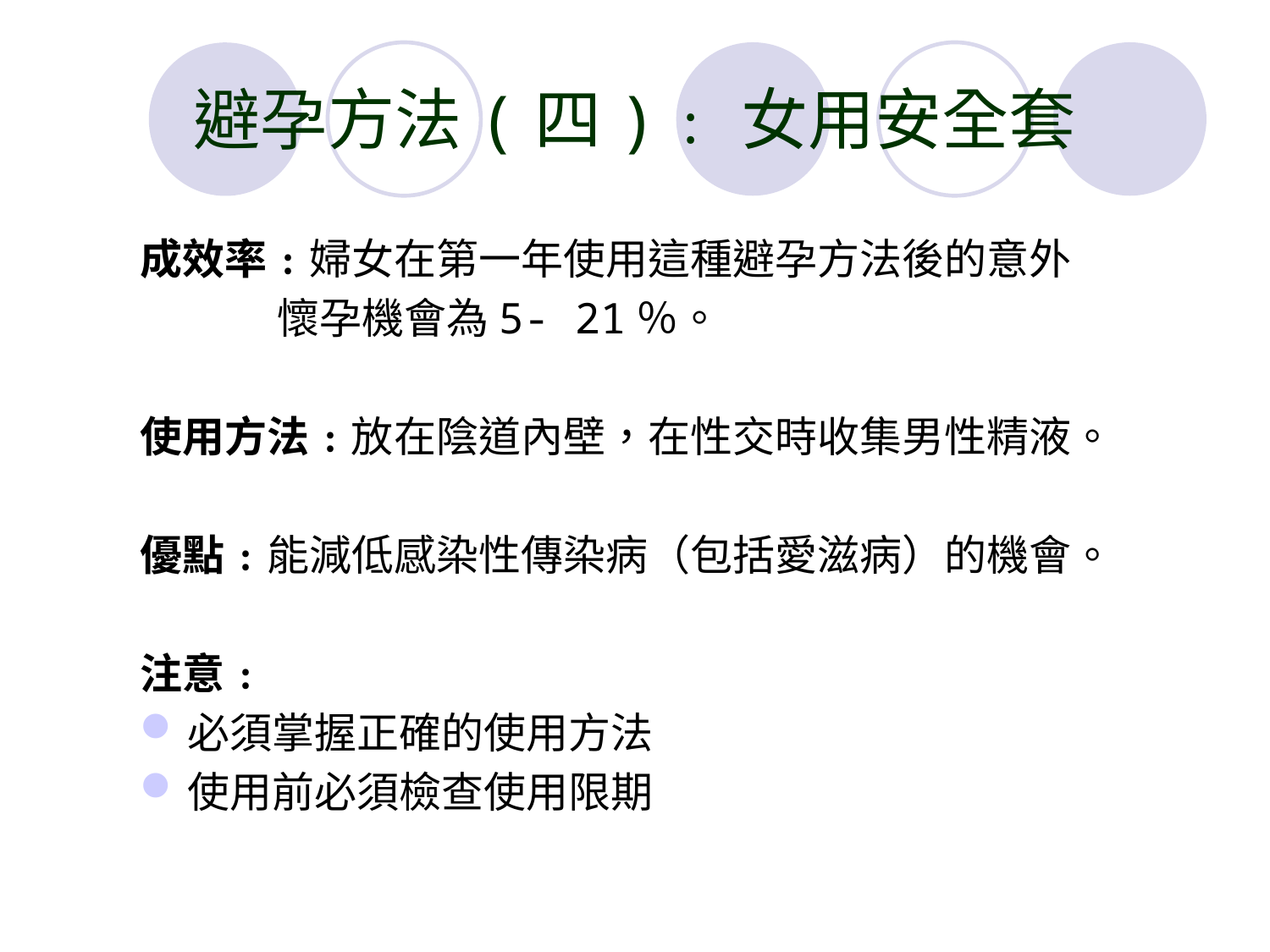

# 避孕方法(四)﹕女用安全套
成效率﹕婦女在第一年使用這種避孕方法後的意外
      懷孕機會為5- 21％。

使用方法﹕放在陰道內壁，在性交時收集男性精液。

優點﹕能減低感染性傳染病（包括愛滋病）的機會。

注意﹕
必須掌握正確的使用方法
使用前必須檢查使用限期